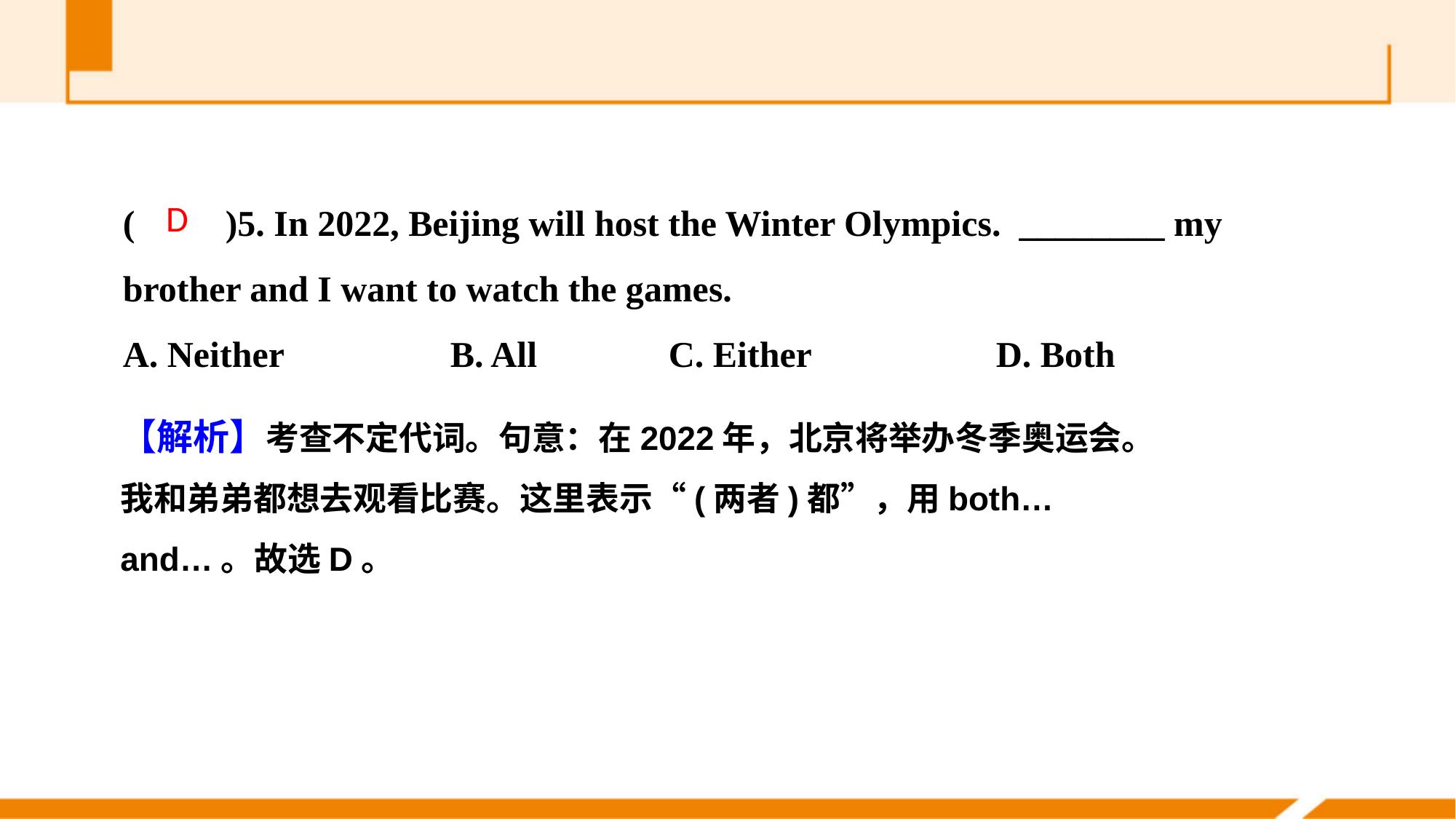

(　　)5. In 2022, Beijing will host the Winter Olympics.  ________ my brother and I want to watch the games.
A. Neither  		B. All		C. Either  		D. Both
D
【解析】考查不定代词。句意：在2022年，北京将举办冬季奥运会。我和弟弟都想去观看比赛。这里表示“(两者)都”，用both…and…。故选D。